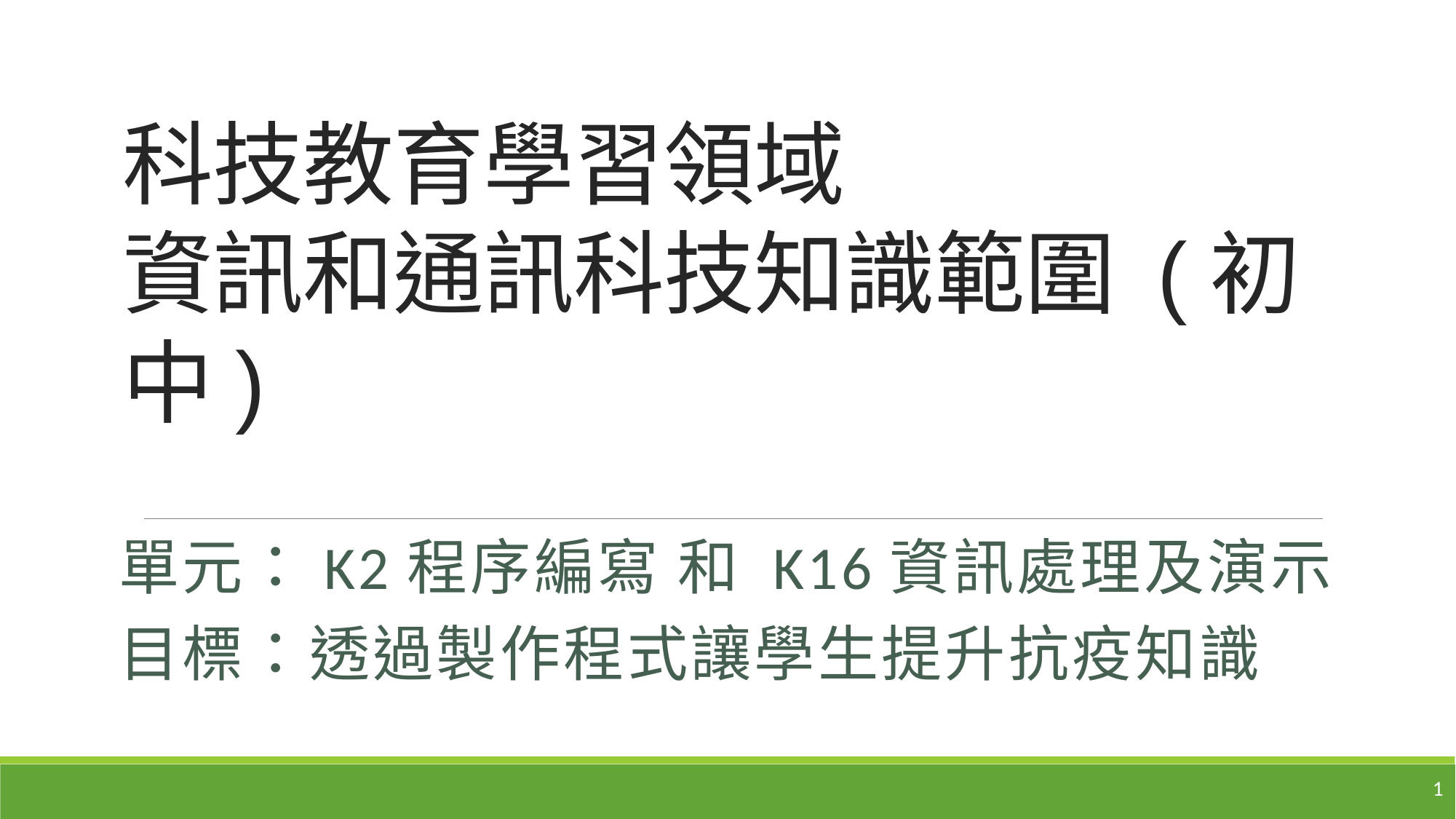

# 科技教育學習領域 資訊和通訊科技知識範圍 (初中)
單元：K2程序編寫 和 K16資訊處理及演示
目標：透過製作程式讓學生提升抗疫知識
1
1